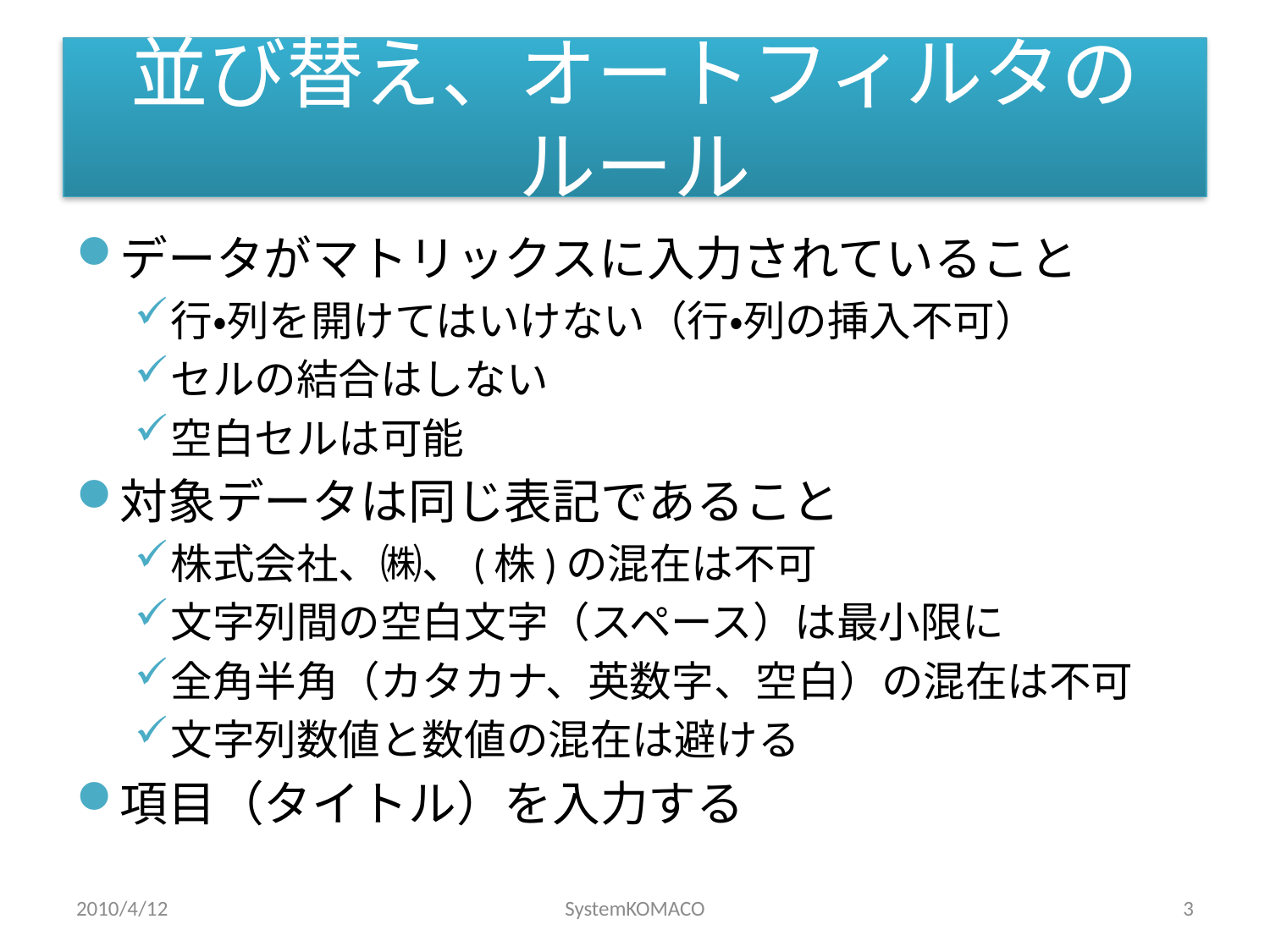

# 並び替え、オートフィルタのルール
データがマトリックスに入力されていること
行・列を開けてはいけない（行・列の挿入不可）
セルの結合はしない
空白セルは可能
対象データは同じ表記であること
株式会社、㈱、(株)の混在は不可
文字列間の空白文字（スペース）は最小限に
全角半角（カタカナ、英数字、空白）の混在は不可
文字列数値と数値の混在は避ける
項目（タイトル）を入力する

2010/4/12
SystemKOMACO
3